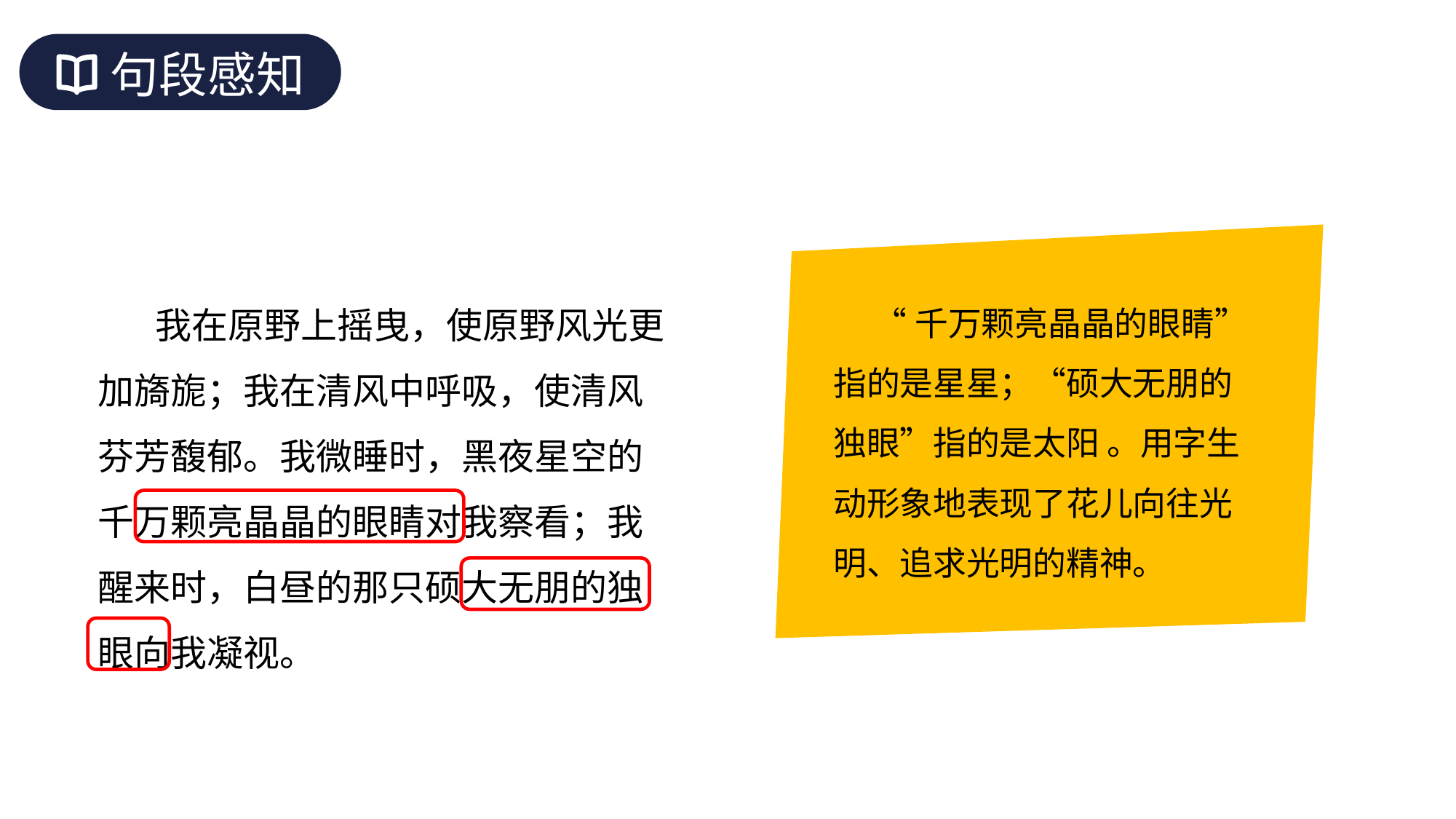

句段感知

      “千万颗亮晶晶的眼睛”指的是星星；“硕大无朋的独眼”指的是太阳 。用字生动形象地表现了花儿向往光明、追求光明的精神。
      我在原野上摇曳，使原野风光更加旖旎；我在清风中呼吸，使清风芬芳馥郁。我微睡时，黑夜星空的千万颗亮晶晶的眼睛对我察看；我醒来时，白昼的那只硕大无朋的独眼向我凝视。